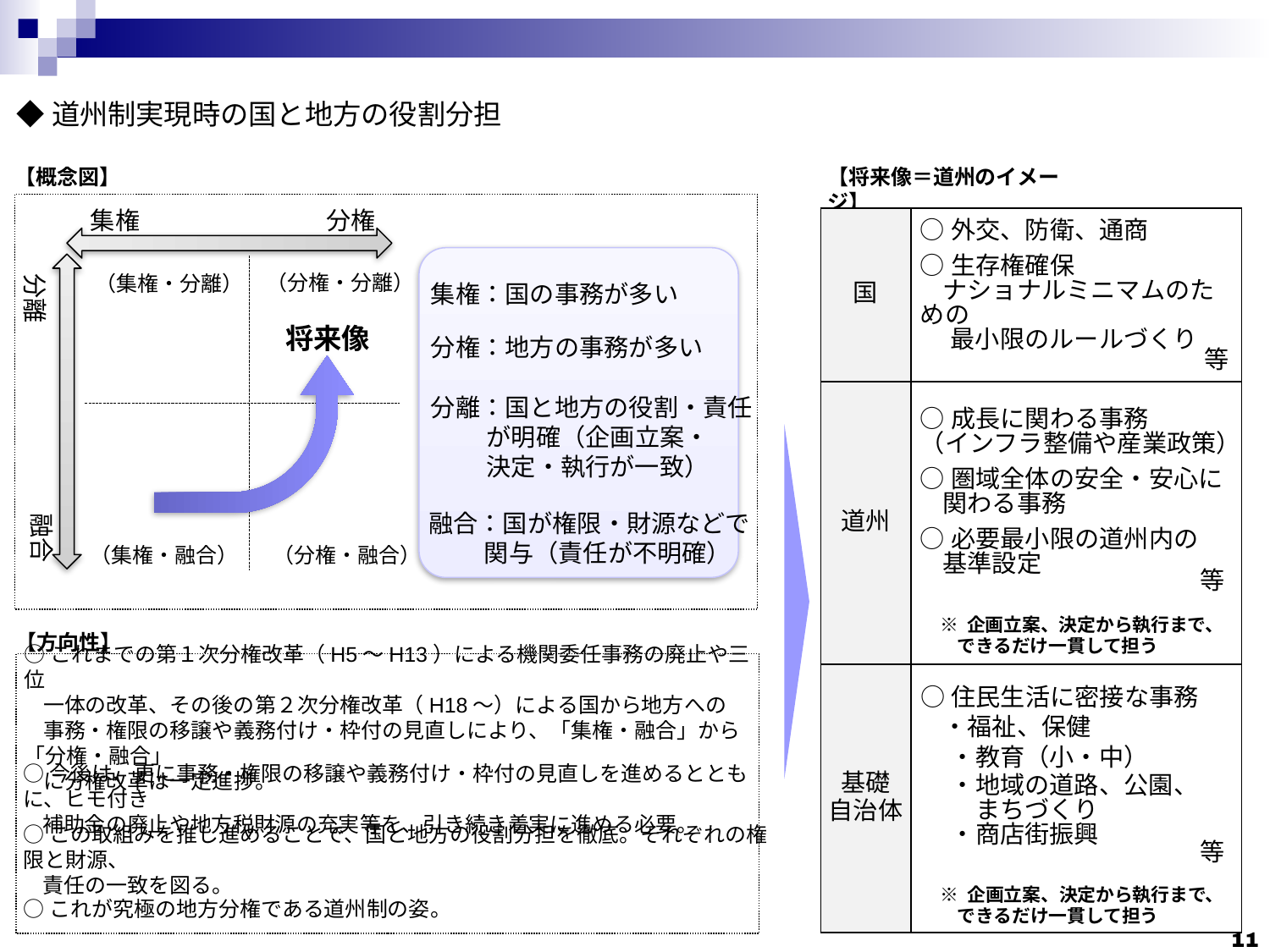

◆道州制実現時の国と地方の役割分担
【概念図】
【将来像＝道州のイメージ】
集権

分権
| 国 |  |
| --- | --- |
| 道州 |  |
| 基礎 自治体 |  |
○外交、防衛、通商
○生存権確保
   ナショナルミニマムのための
　 最小限のルールづくり

（分権・分離）
（集権・分離）
集権：国の事務が多い
分離
将来像
分権：地方の事務が多い
等

分離：国と地方の役割・責任
         が明確（企画立案・
         決定・執行が一致）
○成長に関わる事務
（インフラ整備や産業政策）
○圏域全体の安全・安心に
   関わる事務
○必要最小限の道州内の
   基準設定
融合：国が権限・財源などで
         関与（責任が不明確）
融合
（集権・融合）
（分権・融合）
等

※ 企画立案、決定から執行まで、
   できるだけ一貫して担う
【方向性】

○これまでの第１次分権改革（H5～H13）による機関委任事務の廃止や三位
   一体の改革、その後の第２次分権改革（H18～）による国から地方への
   事務・権限の移譲や義務付け・枠付の見直しにより、「集権・融合」から「分権・融合」
   に分権改革は一定進捗。
○住民生活に密接な事務
   ・福祉、保健
　 ・教育（小・中）
　 ・地域の道路、公園、
　　 まちづくり
　 ・商店街振興
○今後は、更に事務・権限の移譲や義務付け・枠付の見直しを進めるとともに、ヒモ付き
   補助金の廃止や地方税財源の充実等を、引き続き着実に進める必要。
等
○この取組みを推し進めることで、国と地方の役割分担を徹底。それぞれの権限と財源、
   責任の一致を図る。
※ 企画立案、決定から執行まで、
   できるだけ一貫して担う
○これが究極の地方分権である道州制の姿。
11